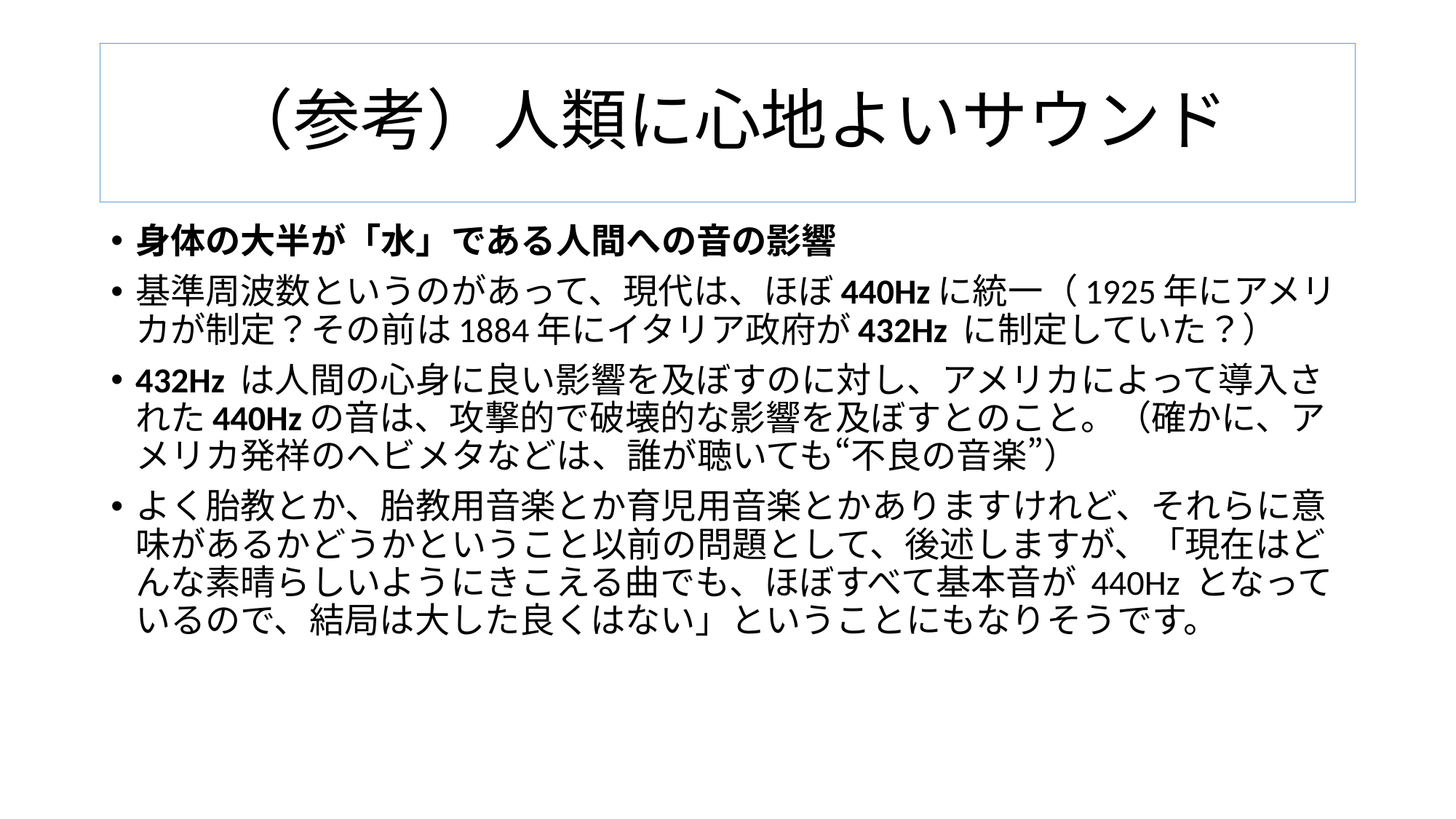

# （参考）人類に心地よいサウンド
身体の大半が「水」である人間への音の影響
基準周波数というのがあって、現代は、ほぼ440Hzに統一（1925年にアメリカが制定？その前は1884年にイタリア政府が432Hz に制定していた？）
432Hz は人間の心身に良い影響を及ぼすのに対し、アメリカによって導入された440Hzの音は、攻撃的で破壊的な影響を及ぼすとのこと。（確かに、アメリカ発祥のヘビメタなどは、誰が聴いても“不良の音楽”）
よく胎教とか、胎教用音楽とか育児用音楽とかありますけれど、それらに意味があるかどうかということ以前の問題として、後述しますが、「現在はどんな素晴らしいようにきこえる曲でも、ほぼすべて基本音が 440Hz となっているので、結局は大した良くはない」ということにもなりそうです。